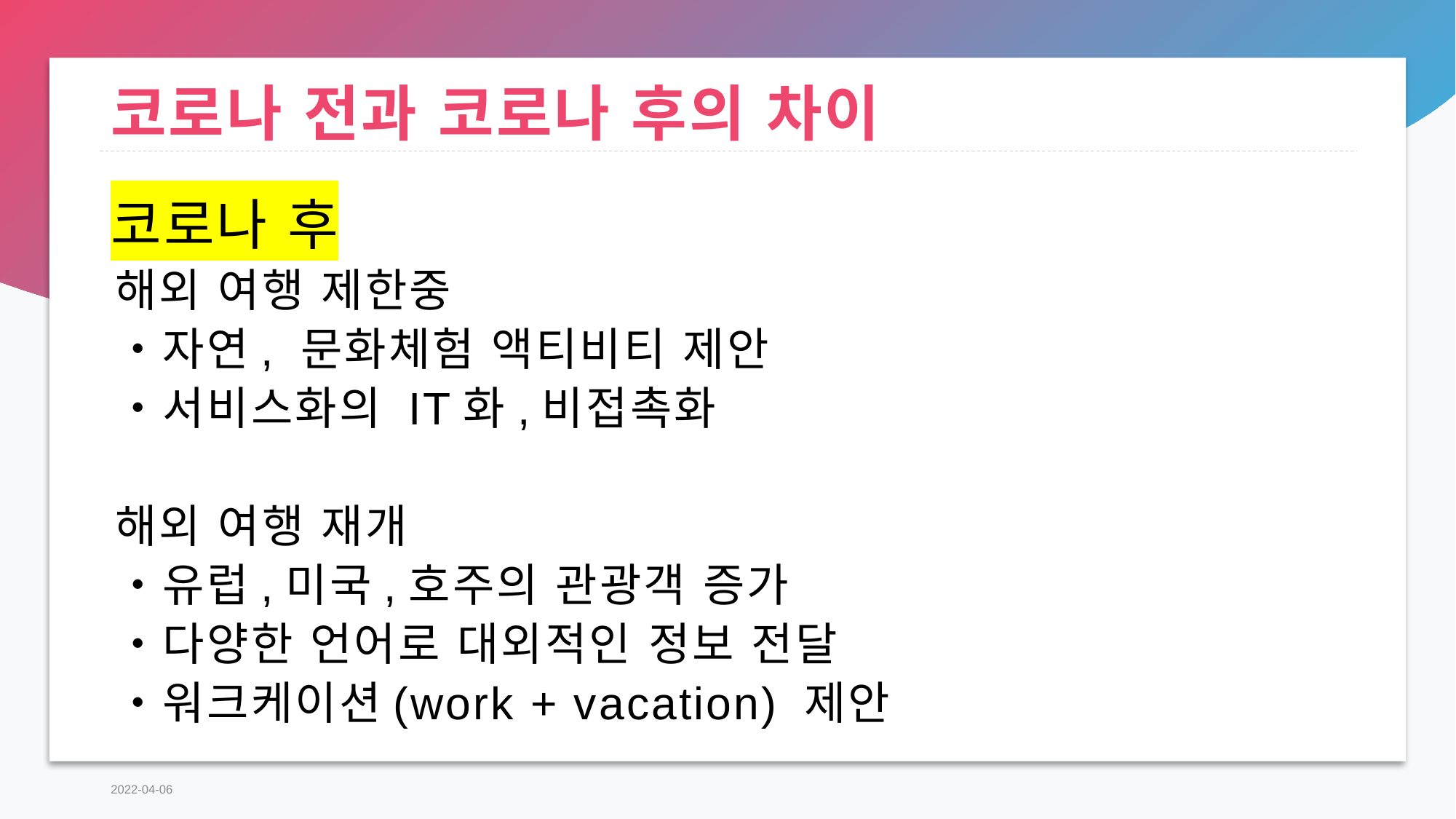

# 코로나 전과 코로나 후의 차이
코로나 후
해외 여행 제한중
・자연, 문화체험 액티비티 제안
・서비스화의 IT화,비접촉화

해외 여행 재개
・유럽,미국,호주의 관광객 증가
・다양한 언어로 대외적인 정보 전달
・워크케이션(work + vacation) 제안
2022-04-06